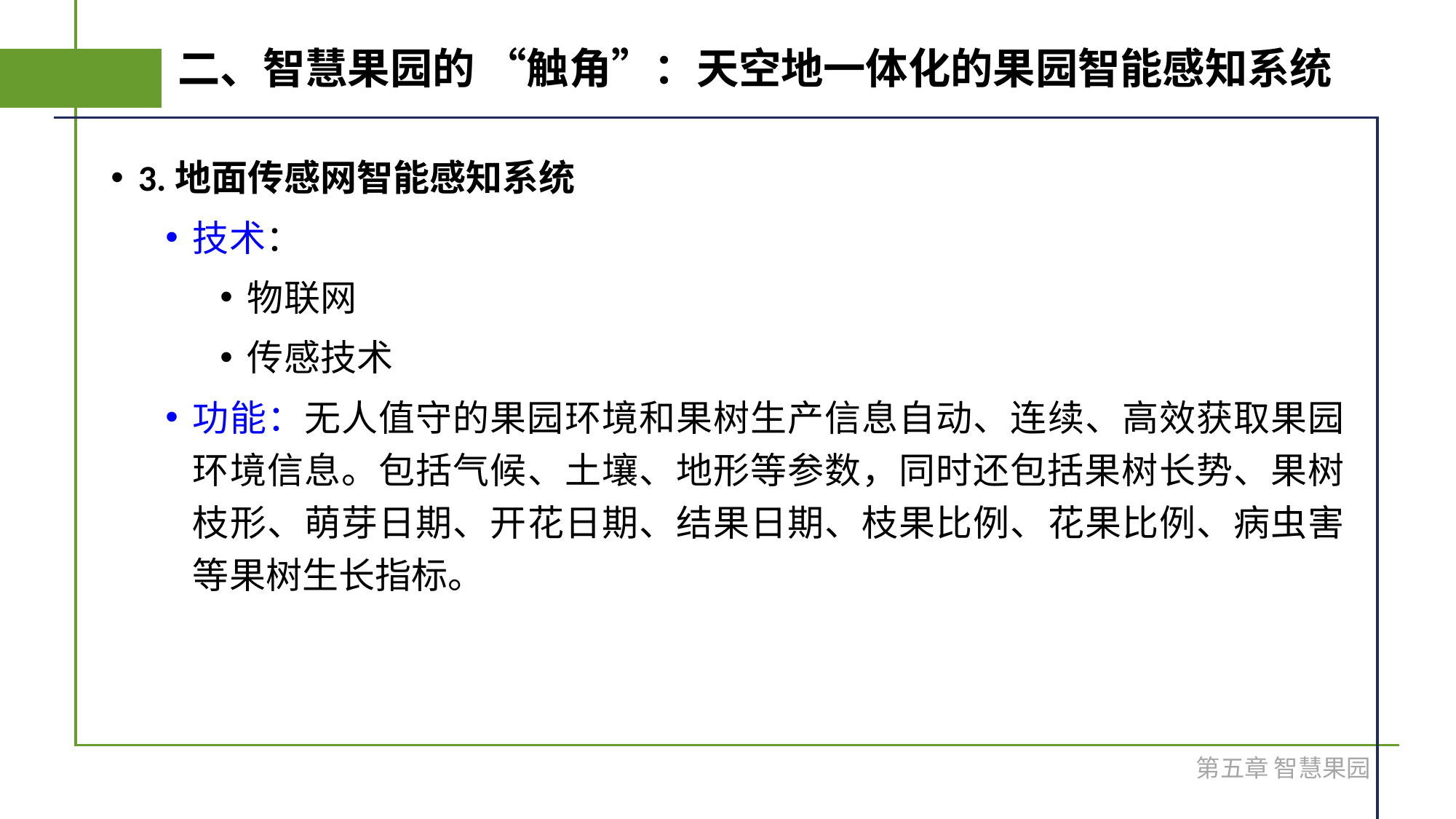

# 二、智慧果园的 “触角”：天空地一体化的果园智能感知系统
3.地面传感网智能感知系统
技术：
物联网
传感技术
功能：无人值守的果园环境和果树生产信息自动、连续、高效获取果园环境信息。包括气候、土壤、地形等参数，同时还包括果树长势、果树枝形、萌芽日期、开花日期、结果日期、枝果比例、花果比例、病虫害等果树生长指标。

第五章 智慧果园